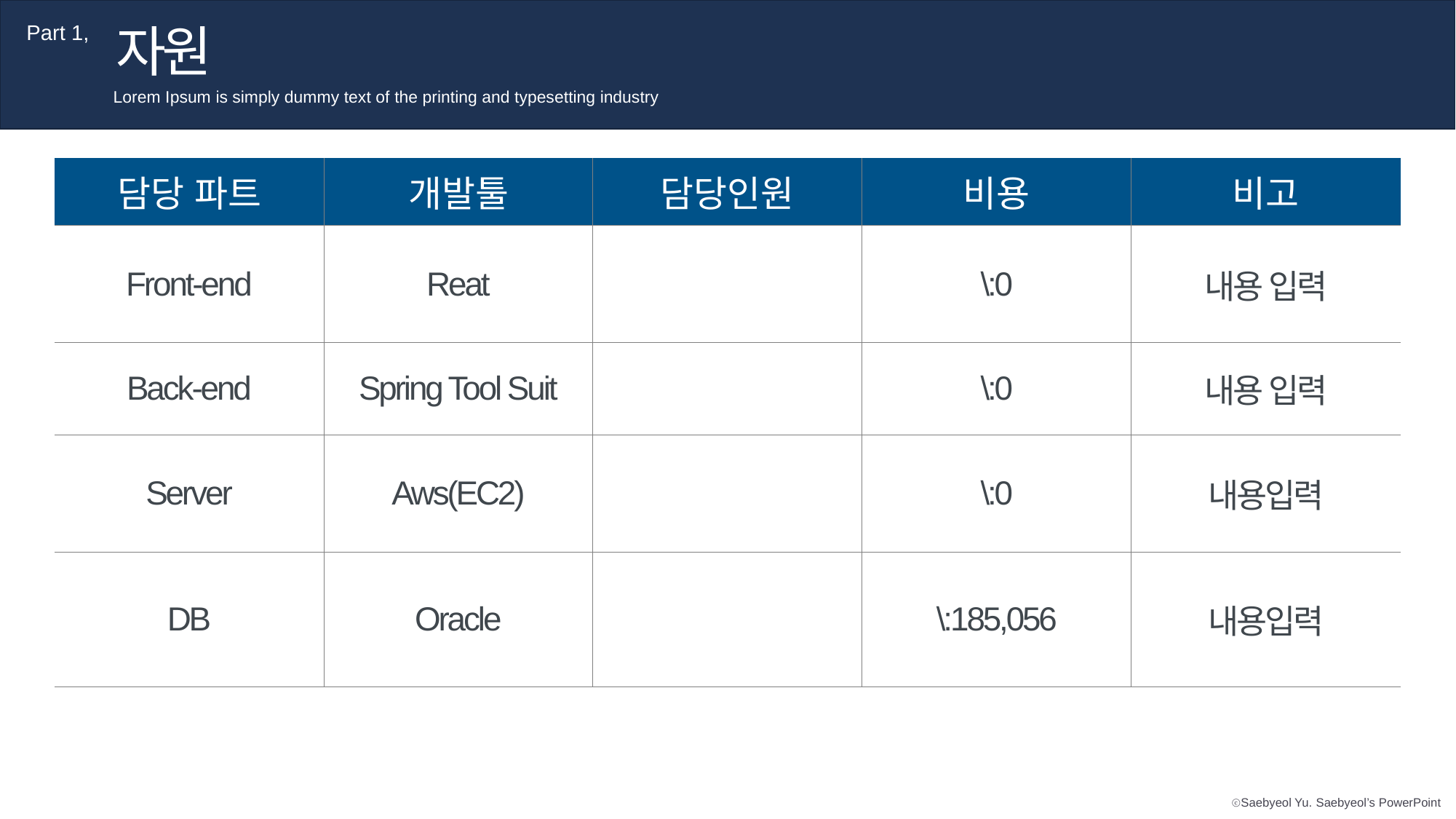

자원
Part 1,
Lorem Ipsum is simply dummy text of the printing and typesetting industry
| 담당 파트 | 개발툴 | 담당인원 | 비용 | 비고 |
| --- | --- | --- | --- | --- |
| Front-end | Reat |  | \:0 | 내용 입력 |
| Back-end | Spring Tool Suit |  | \:0 | 내용 입력 |
| Server | Aws(EC2) |  | \:0 | 내용입력 |
| DB | Oracle |  | \:185,056 | 내용입력 |